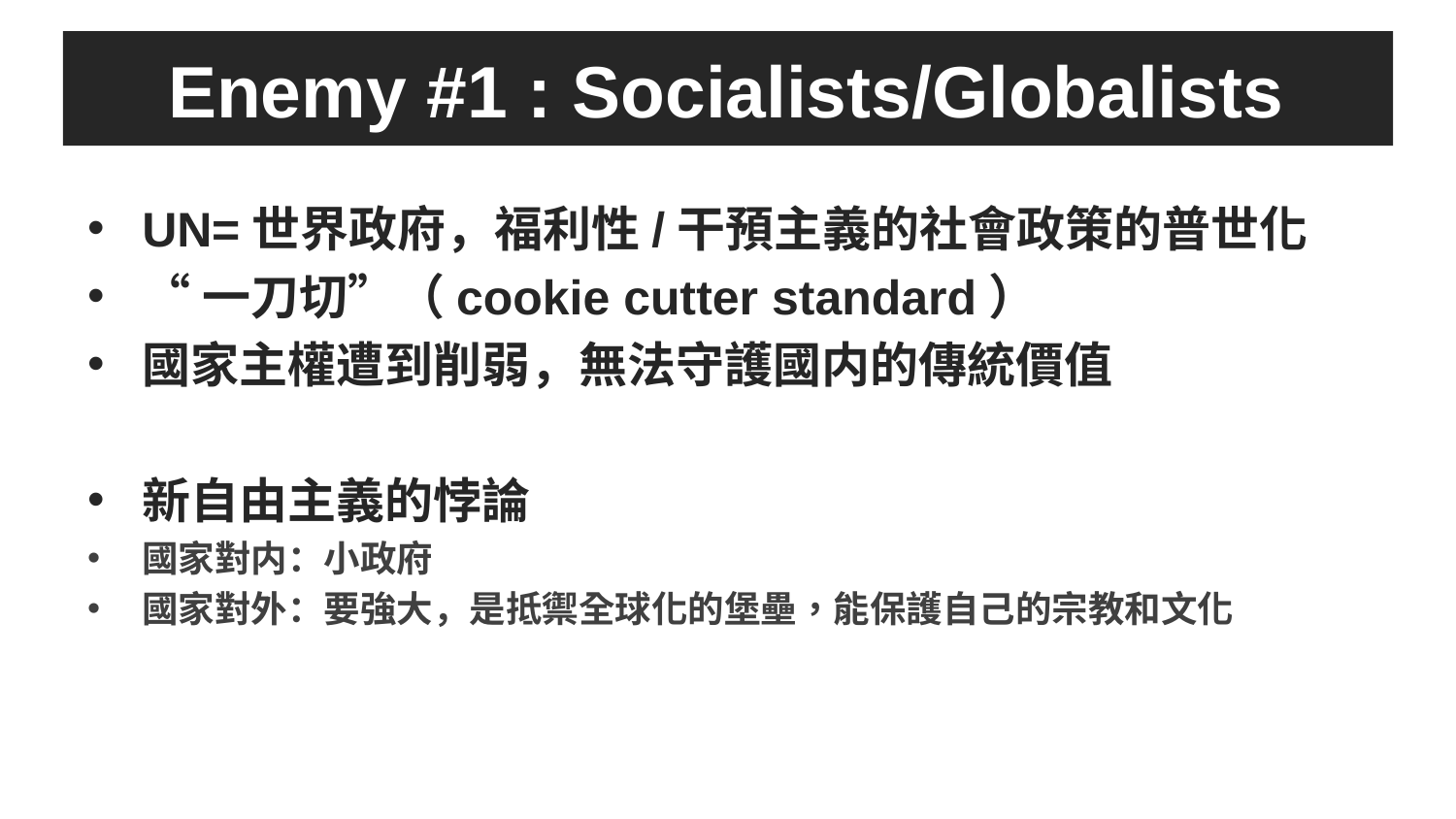

# Enemy #1 : Socialists/Globalists

UN=世界政府，福利性/干預主義的社會政策的普世化
“一刀切”（cookie cutter standard）
國家主權遭到削弱，無法守護國内的傳統價值

新自由主義的悖論
國家對内：小政府
國家對外：要強大，是抵禦全球化的堡壘，能保護自己的宗教和文化